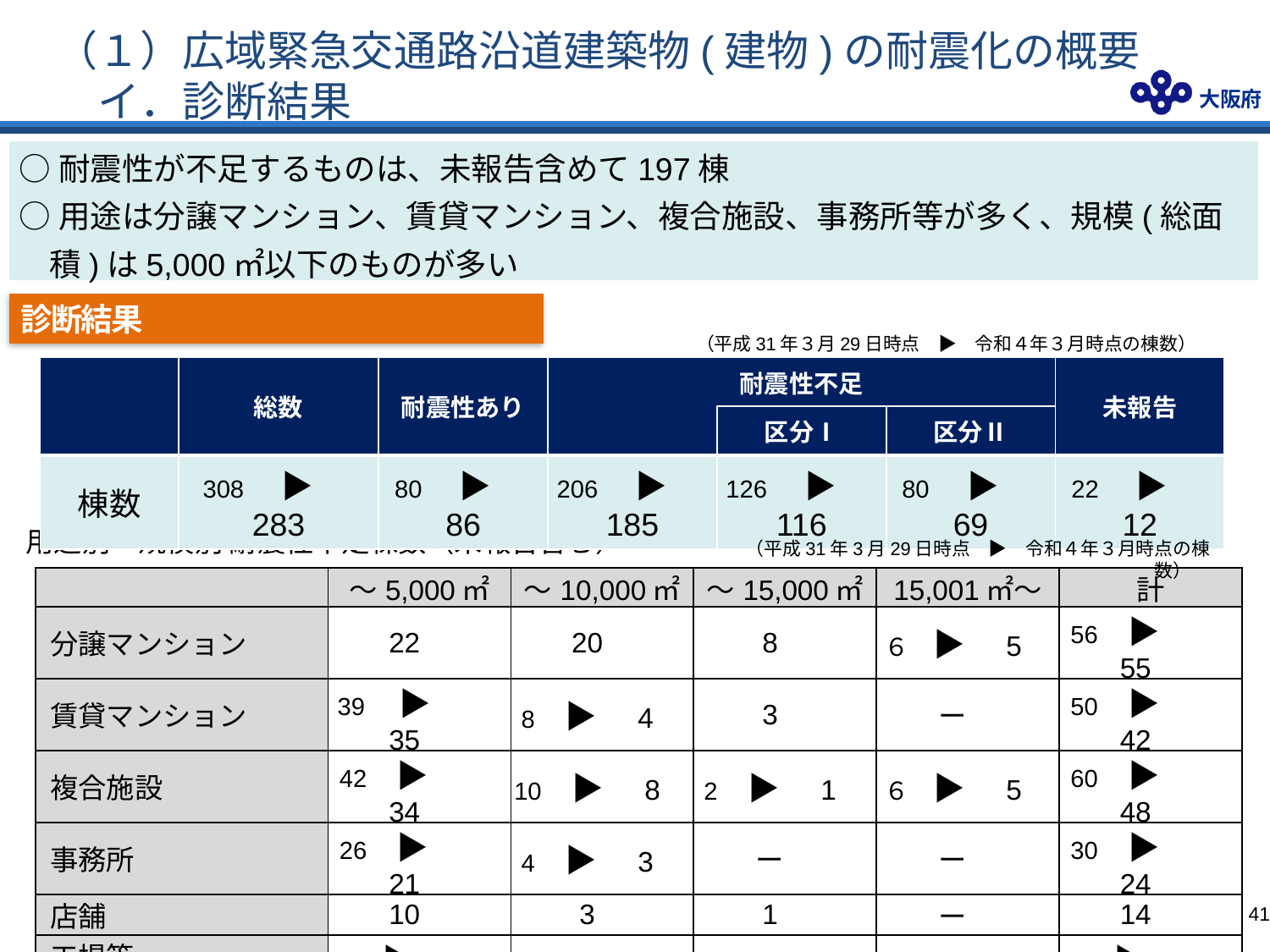

（１）広域緊急交通路沿道建築物(建物)の耐震化の概要
　　イ．診断結果
○耐震性が不足するものは、未報告含めて197棟
○用途は分譲マンション、賃貸マンション、複合施設、事務所等が多く、規模(総面積)は5,000㎡以下のものが多い
診断結果
（平成31年３月29日時点　▶　令和４年３月時点の棟数）
|  | 総数 | 耐震性あり | 耐震性不足 |  |  | 未報告 |
| --- | --- | --- | --- | --- | --- | --- |
|  |  |  |  | 区分Ⅰ | 区分Ⅱ |  |
| 棟数 | 308　▶　283 | 80　▶　86 | 206　▶　185 | 126　▶　116 | 80　▶　69 | 22　▶　12 |
用途別・規模別 耐震性不足棟数（未報告含む）
（平成31年3月29日時点　▶　令和４年３月時点の棟数）
|  | ～5,000㎡ | ～10,000㎡ | ～15,000㎡ | 15,001㎡～ | 計 |
| --- | --- | --- | --- | --- | --- |
| 分譲マンション | 22 | 20 | 8 | ６　▶　5 | 56　▶　55 |
| 賃貸マンション | 39　▶　35 | 8　▶　4 | 3 | ー | 50　▶　42 |
| 複合施設 | 42　▶　34 | 10　▶　8 | 2　▶　1 | ６　▶　5 | 60　▶　48 |
| 事務所 | 26　▶　21 | 4　▶　3 | ー | ー | 30　▶　24 |
| 店舗 | 10 | 3 | 1 | ー | 14 |
| 工場等 | 5　▶　4 | ー | ー | ー | 5　▶　4 |
| その他(学校・集会場等) | ９　▶　8 | ４　▶　2 | ー | ー | 13　▶　10 |
| 計 | 153 ▶ 134 | 49　▶　40 | 14　▶　13 | 12　▶　10 | 228 ▶ 197 |
41